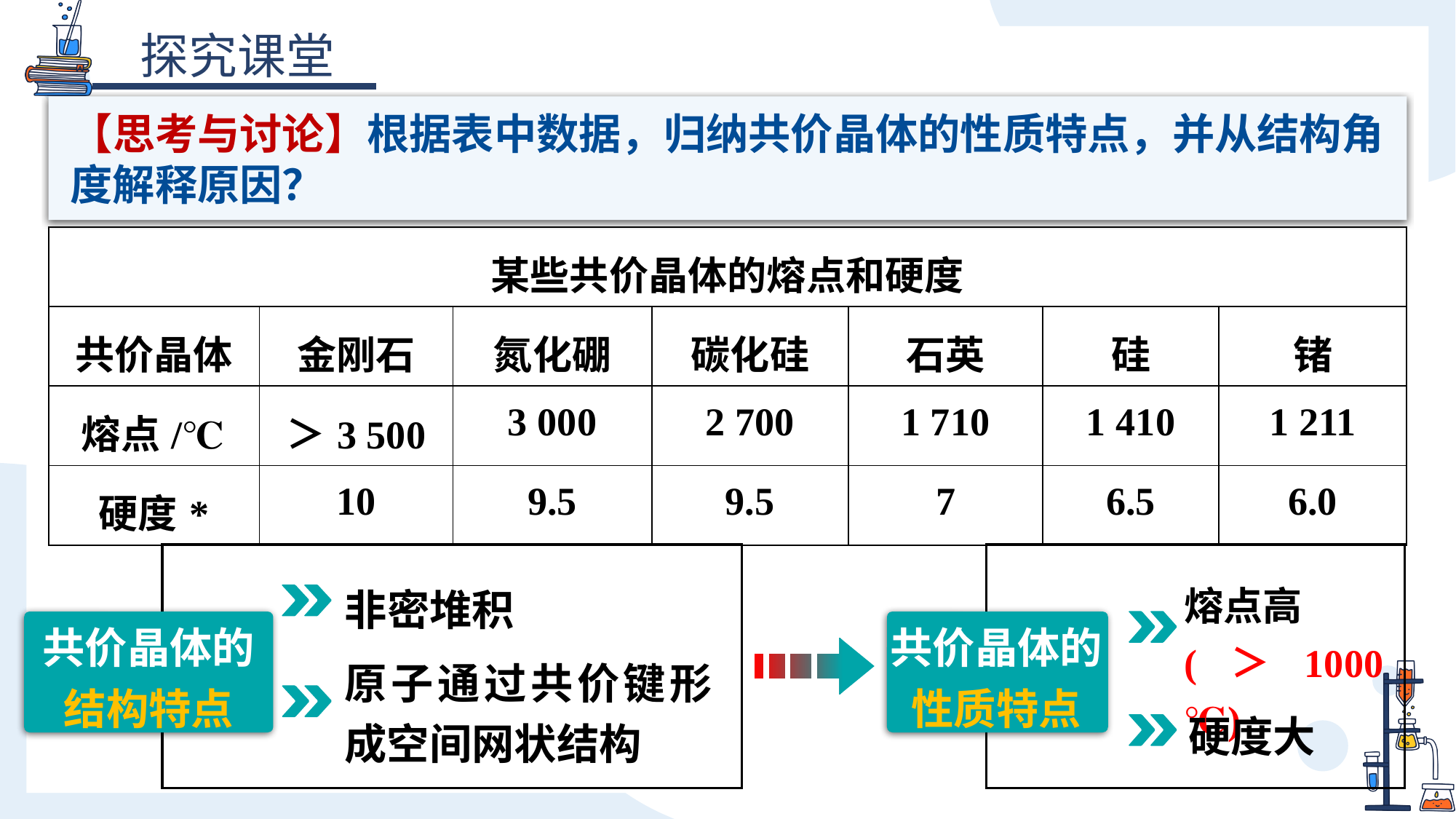

【思考与讨论】根据表中数据，归纳共价晶体的性质特点，并从结构角度解释原因？
| 某些共价晶体的熔点和硬度 |  |  |  |  |  |  |
| --- | --- | --- | --- | --- | --- | --- |
| 共价晶体 | 金刚石 | 氮化硼 | 碳化硅 | 石英 | 硅 | 锗 |
| 熔点/℃ | ＞3 500 | 3 000 | 2 700 | 1 710 | 1 410 | 1 211 |
| 硬度\* | 10 | 9.5 | 9.5 | 7 | 6.5 | 6.0 |

非密堆积

共价晶体的
结构特点

原子通过共价键形成空间网状结构

熔点高
(＞1000 ℃)

共价晶体的
性质特点

硬度大